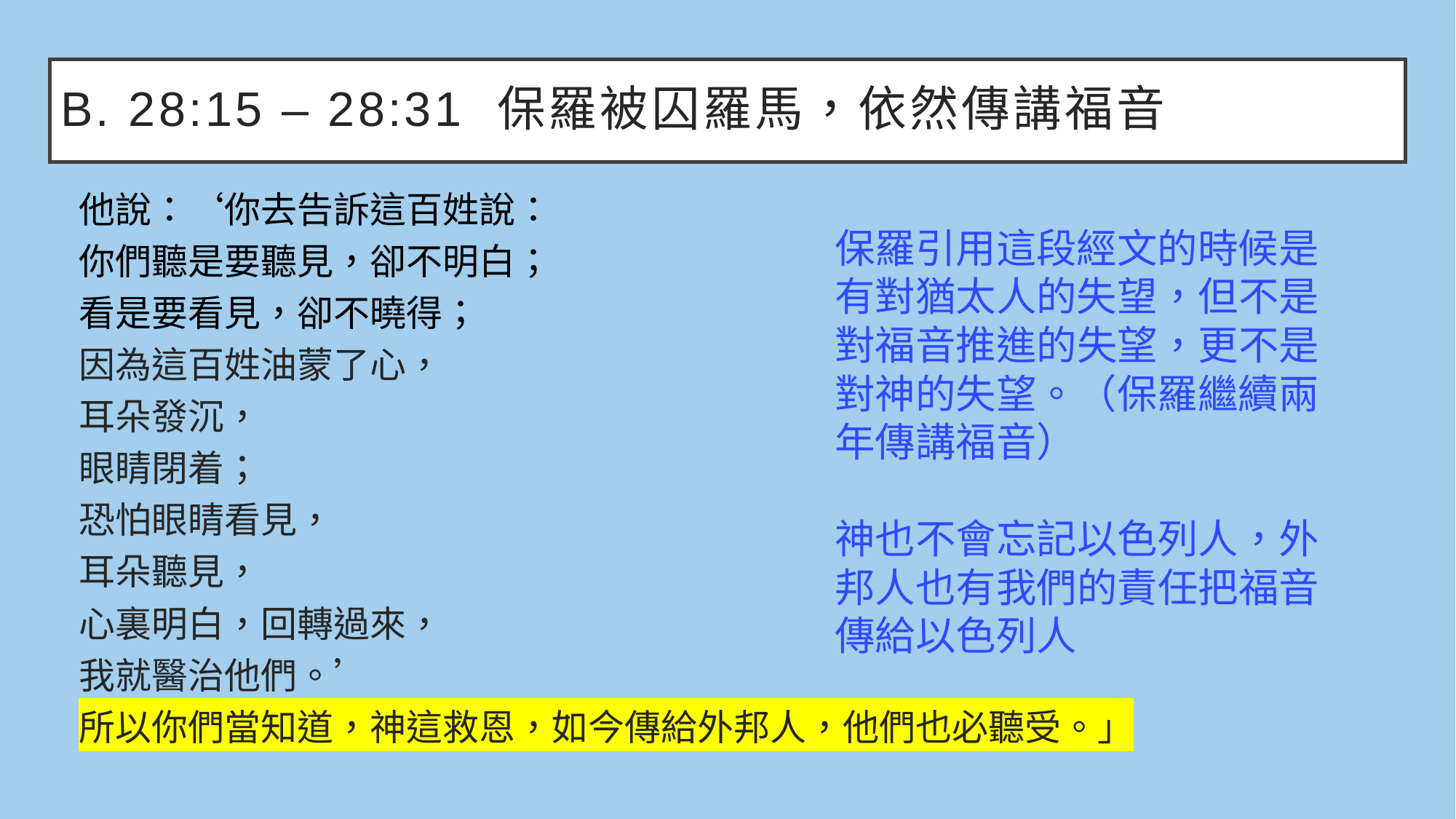

# B. 28:15 – 28:31	保羅被囚羅馬，依然傳講福音
他說：‘你去告訴這百姓說：
你們聽是要聽見，卻不明白；
看是要看見，卻不曉得；
因為這百姓油蒙了心，
耳朵發沉，
眼睛閉着；
恐怕眼睛看見，
耳朵聽見，
心裏明白，回轉過來，
我就醫治他們。’
所以你們當知道，神這救恩，如今傳給外邦人，他們也必聽受。」

保羅引用這段經文的時候是有對猶太人的失望，但不是對福音推進的失望，更不是對神的失望。（保羅繼續兩年傳講福音）

神也不會忘記以色列人，外邦人也有我們的責任把福音傳給以色列人